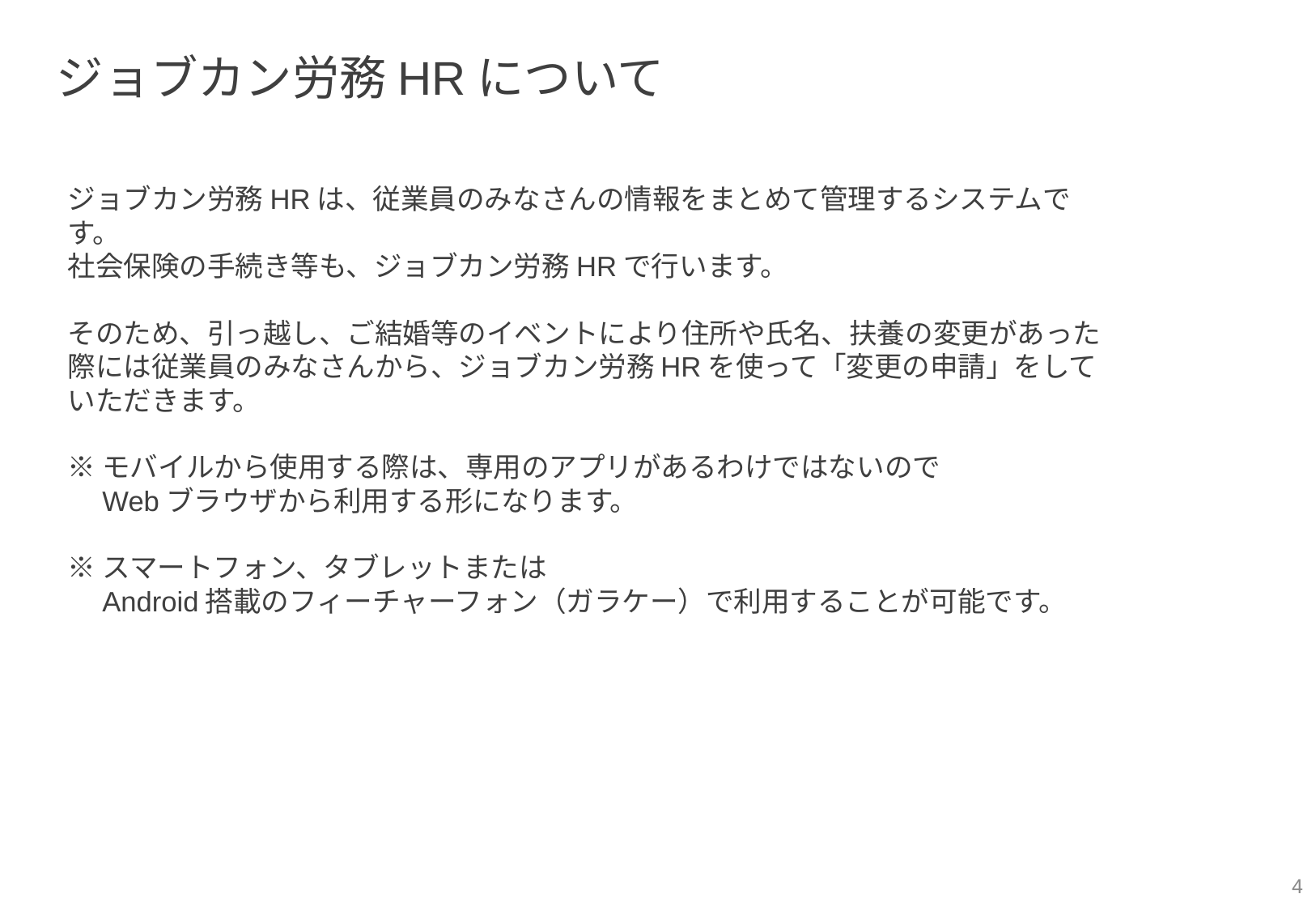

ジョブカン労務HRについて
ジョブカン労務HRは、従業員のみなさんの情報をまとめて管理するシステムです。
社会保険の手続き等も、ジョブカン労務HRで行います。

そのため、引っ越し、ご結婚等のイベントにより住所や氏名、扶養の変更があった際には従業員のみなさんから、ジョブカン労務HRを使って「変更の申請」をしていただきます。

※モバイルから使用する際は、専用のアプリがあるわけではないので
　Webブラウザから利用する形になります。

※スマートフォン、タブレットまたは
　Android搭載のフィーチャーフォン（ガラケー）で利用することが可能です。
4